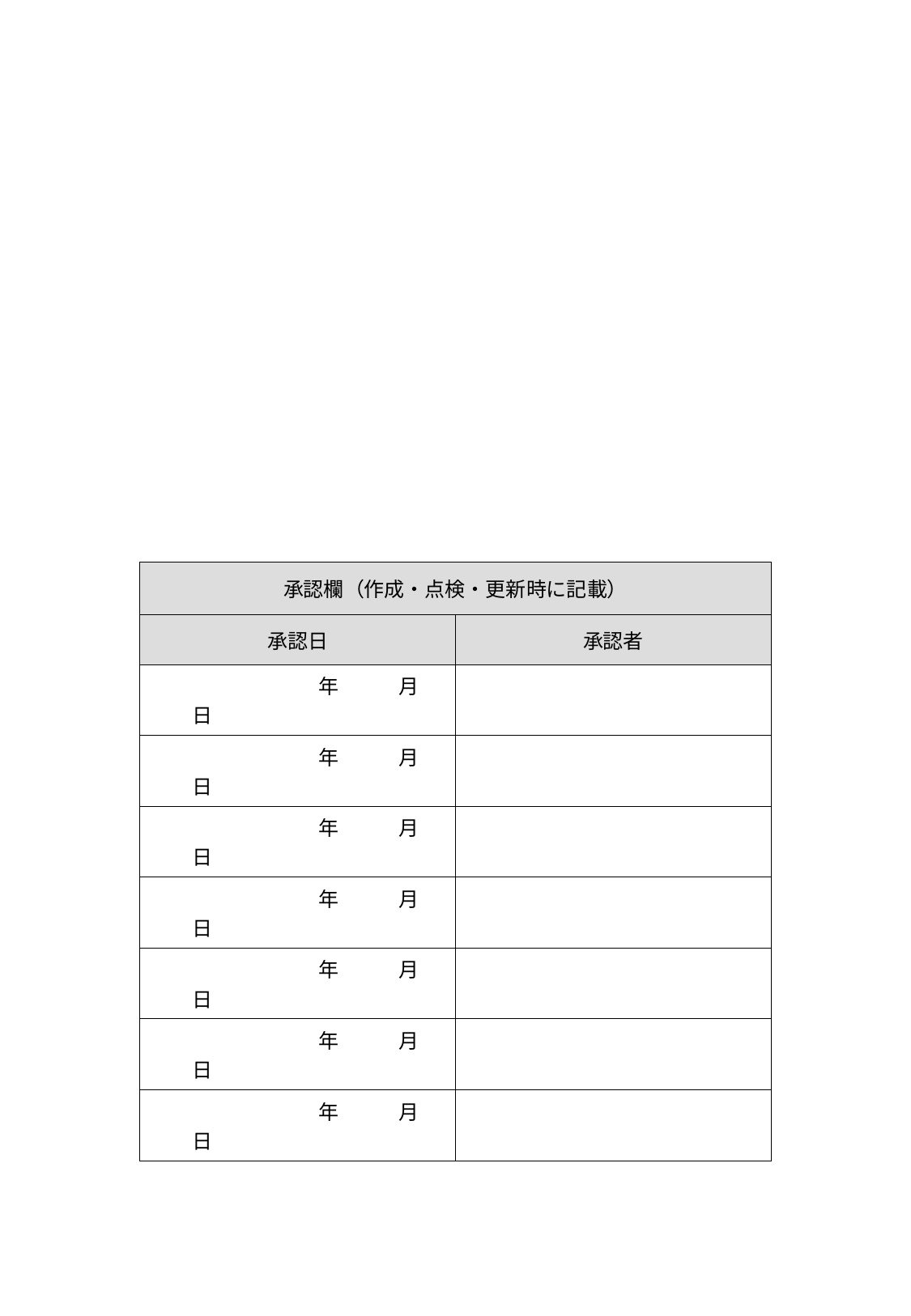

| 承認欄（作成・点検・更新時に記載） |  |
| --- | --- |
| 承認日 | 承認者 |
| 年　　　月　　　日 |  |
| 年　　　月　　　日 |  |
| 年　　　月　　　日 |  |
| 年　　　月　　　日 |  |
| 年　　　月　　　日 |  |
| 年　　　月　　　日 |  |
| 年　　　月　　　日 |  |